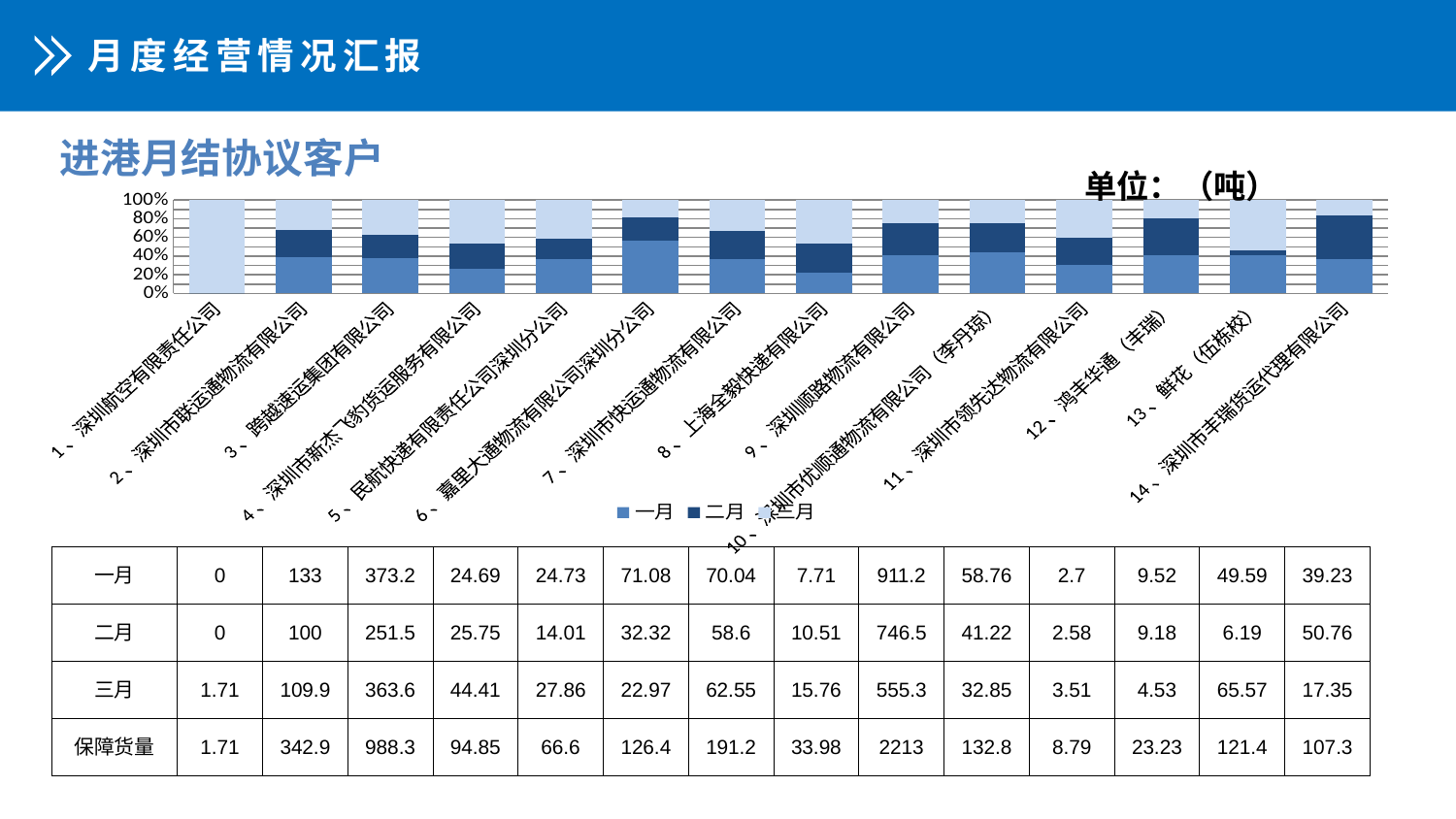

月度经营情况汇报

进港月结协议客户
单位：（吨）

### Chart

| Category | 一月 | 二月 | 三月 |
|---|---|---|---|
| 1、深圳航空有限责任公司 | 0.0 | 0.0 | 1.71 |
| 2、深圳市联运通物流有限公司 | 133.0 | 100.0 | 109.9 |
| 3、跨越速运集团有限公司 | 373.2 | 251.5 | 363.6 |
| 4、深圳市新杰飞豹货运服务有限公司 | 24.69 | 25.75 | 44.41 |
| 5、民航快递有限责任公司深圳分公司 | 24.73 | 14.01 | 27.86 |
| 6、嘉里大通物流有限公司深圳分公司 | 71.08 | 32.32 | 22.97 |
| 7、深圳市快运通物流有限公司 | 70.04 | 58.6 | 62.55 |
| 8、上海全毅快递有限公司 | 7.71 | 10.51 | 15.76 |
| 9、深圳顺路物流有限公司 | 911.2 | 746.5 | 555.3 |
| 10、深圳市优顺通物流有限公司（李丹琼） | 58.76 | 41.22 | 32.85 |
| 11、深圳市领先达物流有限公司 | 2.7 | 2.58 | 3.51 |
| 12、鸿丰华通（丰瑞） | 9.52 | 9.18 | 4.53 |
| 13、鲜花（伍栋校） | 49.59 | 6.19 | 65.57 |
| 14、深圳市丰瑞货运代理有限公司 | 39.23 | 50.76 | 17.35 |
| 一月 | 0 | 133 | 373.2 | 24.69 | 24.73 | 71.08 | 70.04 | 7.71 | 911.2 | 58.76 | 2.7 | 9.52 | 49.59 | 39.23 |
| --- | --- | --- | --- | --- | --- | --- | --- | --- | --- | --- | --- | --- | --- | --- |
| 二月 | 0 | 100 | 251.5 | 25.75 | 14.01 | 32.32 | 58.6 | 10.51 | 746.5 | 41.22 | 2.58 | 9.18 | 6.19 | 50.76 |
| 三月 | 1.71 | 109.9 | 363.6 | 44.41 | 27.86 | 22.97 | 62.55 | 15.76 | 555.3 | 32.85 | 3.51 | 4.53 | 65.57 | 17.35 |
| 保障货量 | 1.71 | 342.9 | 988.3 | 94.85 | 66.6 | 126.4 | 191.2 | 33.98 | 2213 | 132.8 | 8.79 | 23.23 | 121.4 | 107.3 |